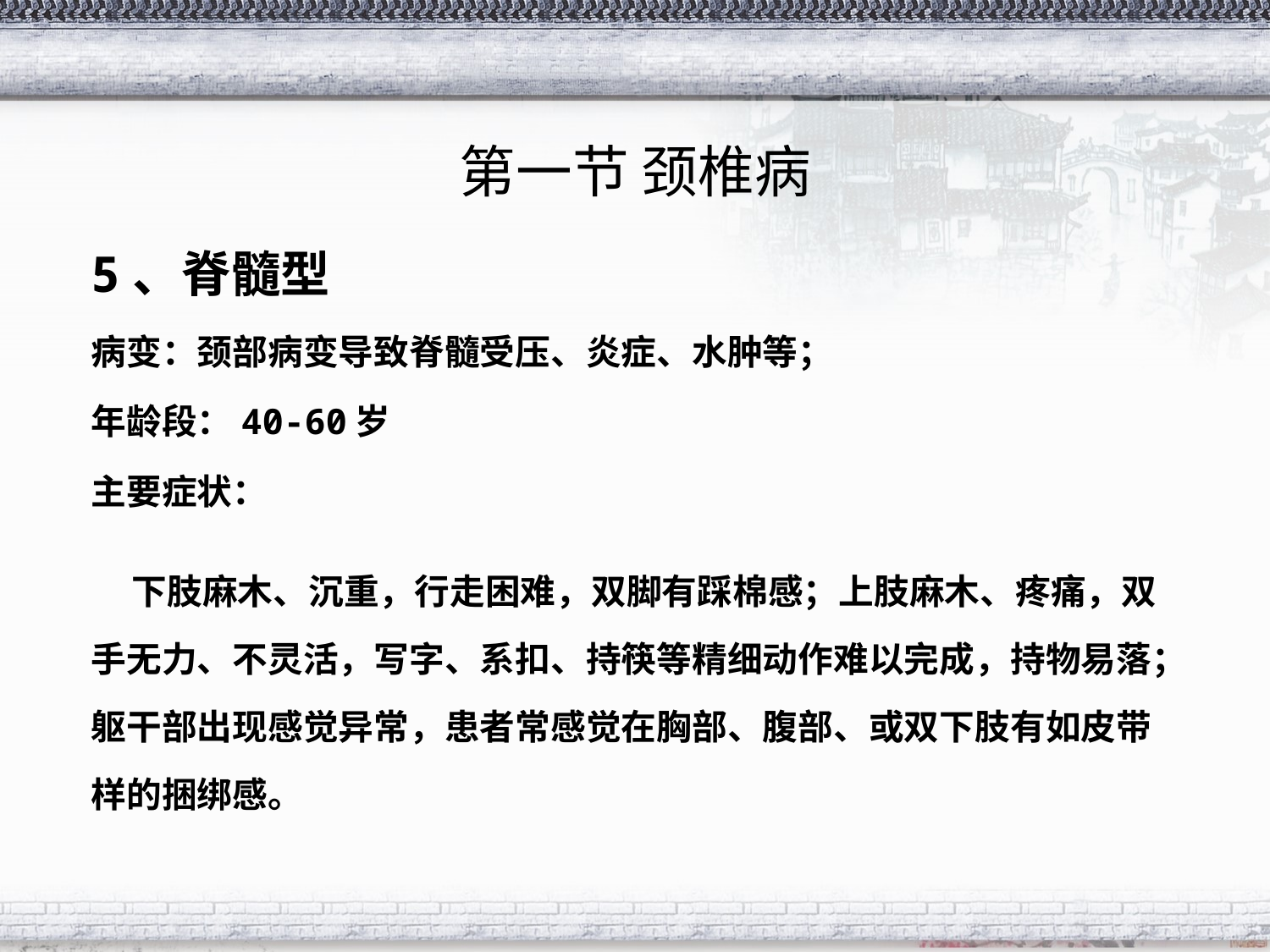

# 第一节 颈椎病
5、脊髓型
病变：颈部病变导致脊髓受压、炎症、水肿等；
年龄段：40-60岁
主要症状：
    下肢麻木、沉重，行走困难，双脚有踩棉感；上肢麻木、疼痛，双手无力、不灵活，写字、系扣、持筷等精细动作难以完成，持物易落；躯干部出现感觉异常，患者常感觉在胸部、腹部、或双下肢有如皮带样的捆绑感。